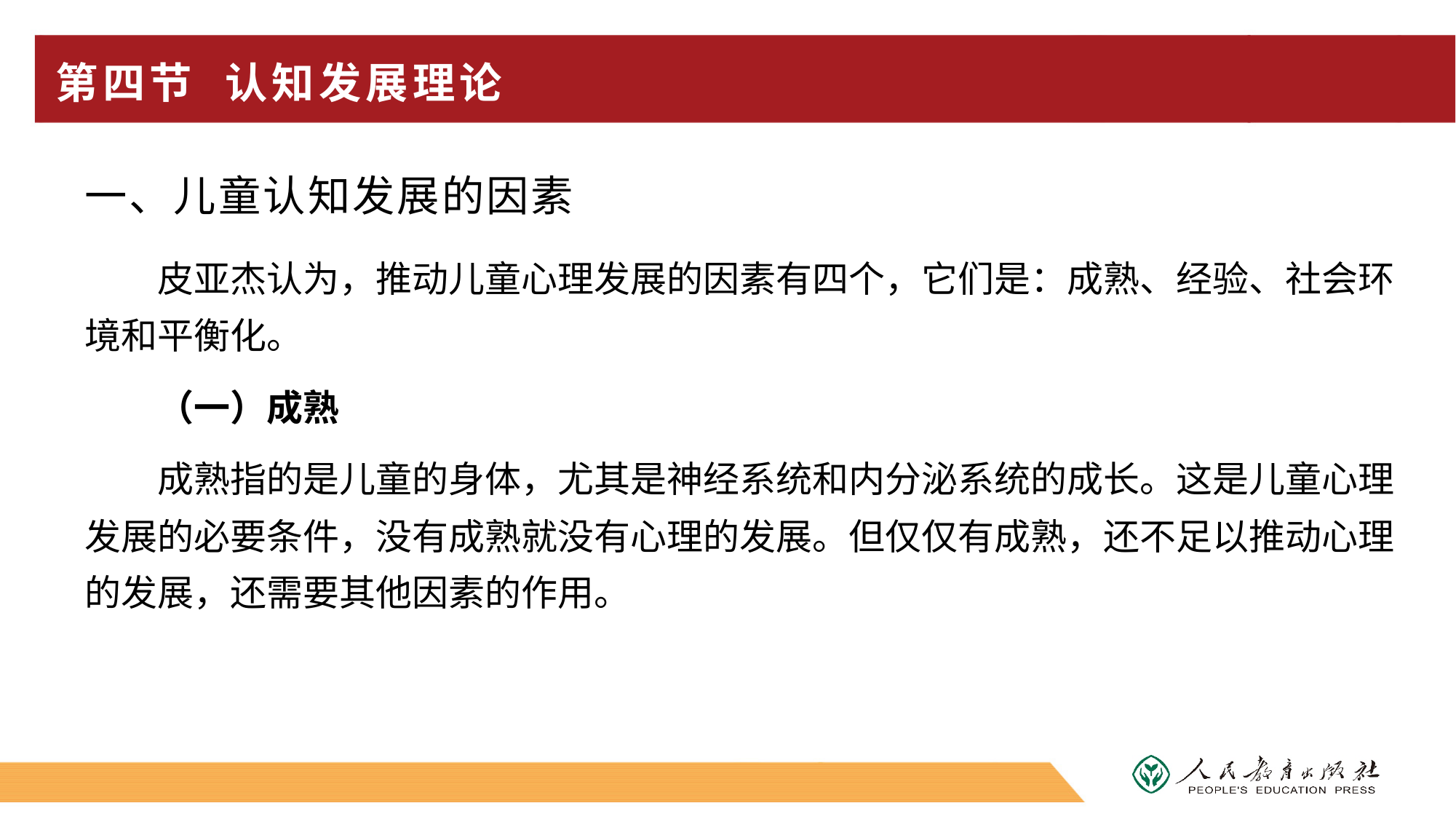

# 第四节  认知发展理论
一、儿童认知发展的因素
皮亚杰认为，推动儿童心理发展的因素有四个，它们是：成熟、经验、社会环境和平衡化。
（一）成熟
成熟指的是儿童的身体，尤其是神经系统和内分泌系统的成长。这是儿童心理发展的必要条件，没有成熟就没有心理的发展。但仅仅有成熟，还不足以推动心理的发展，还需要其他因素的作用。